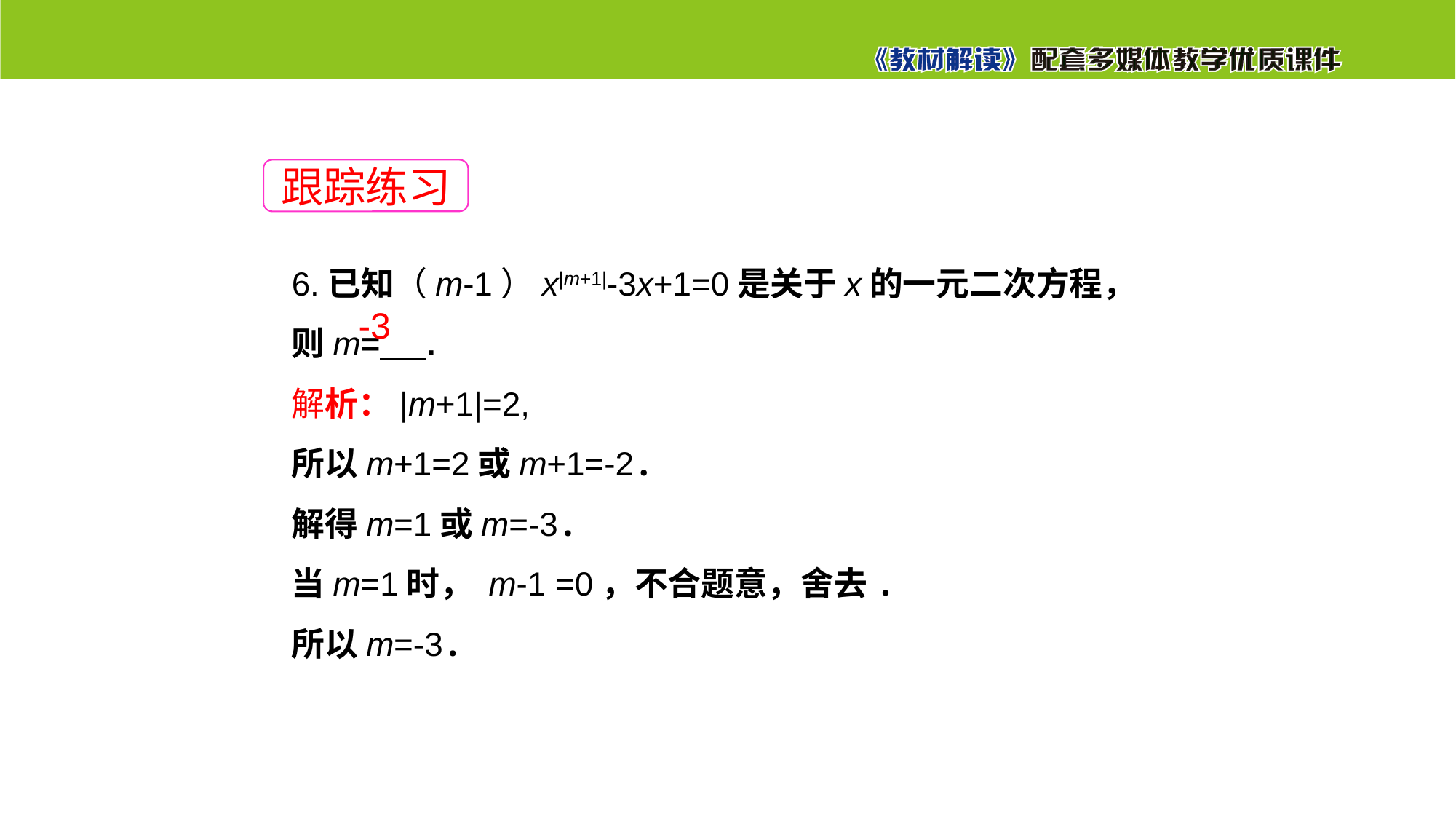

跟踪练习
6.已知（m-1）x|m+1|-3x+1=0是关于x的一元二次方程，则m=     .
解析：|m+1|=2,
所以m+1=2或m+1=-2.
解得m=1或m=-3.
当m=1时， m-1 =0，不合题意，舍去.
所以m=-3.
-3